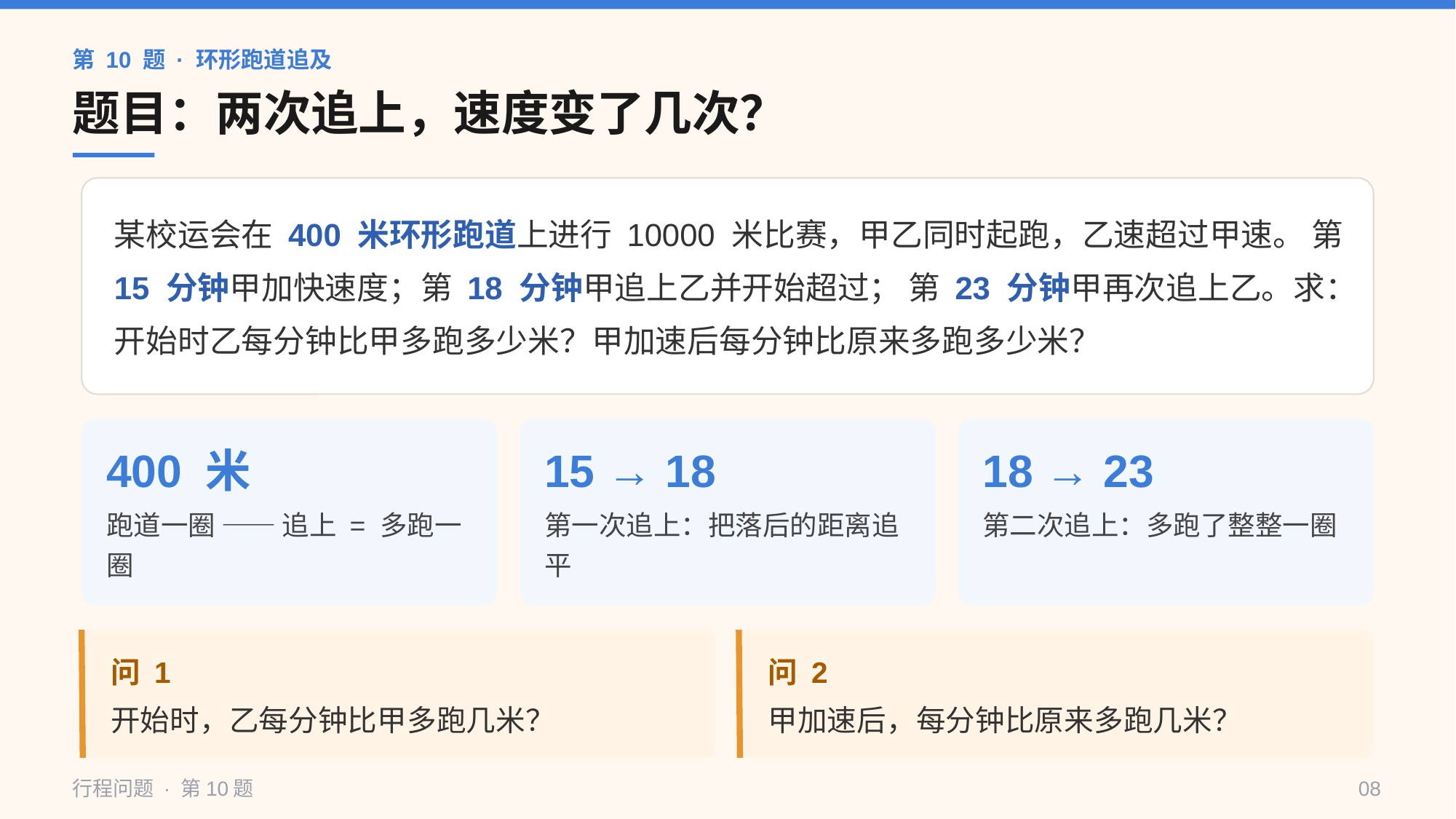

第 10 题 · 环形跑道追及
题目：两次追上，速度变了几次？

某校运会在 400 米环形跑道上进行 10000 米比赛，甲乙同时起跑，乙速超过甲速。 第
15 分钟甲加快速度；第 18 分钟甲追上乙并开始超过； 第 23 分钟甲再次追上乙。求：
开始时乙每分钟比甲多跑多少米？甲加速后每分钟比原来多跑多少米？

400 米
15 → 18
18 → 23
跑道一圈 —— 追上 = 多跑一
第一次追上：把落后的距离追
第二次追上：多跑了整整一圈
圈
平

问 1
问 2
开始时，乙每分钟比甲多跑几米？
甲加速后，每分钟比原来多跑几米？
行程问题 · 第10题
08